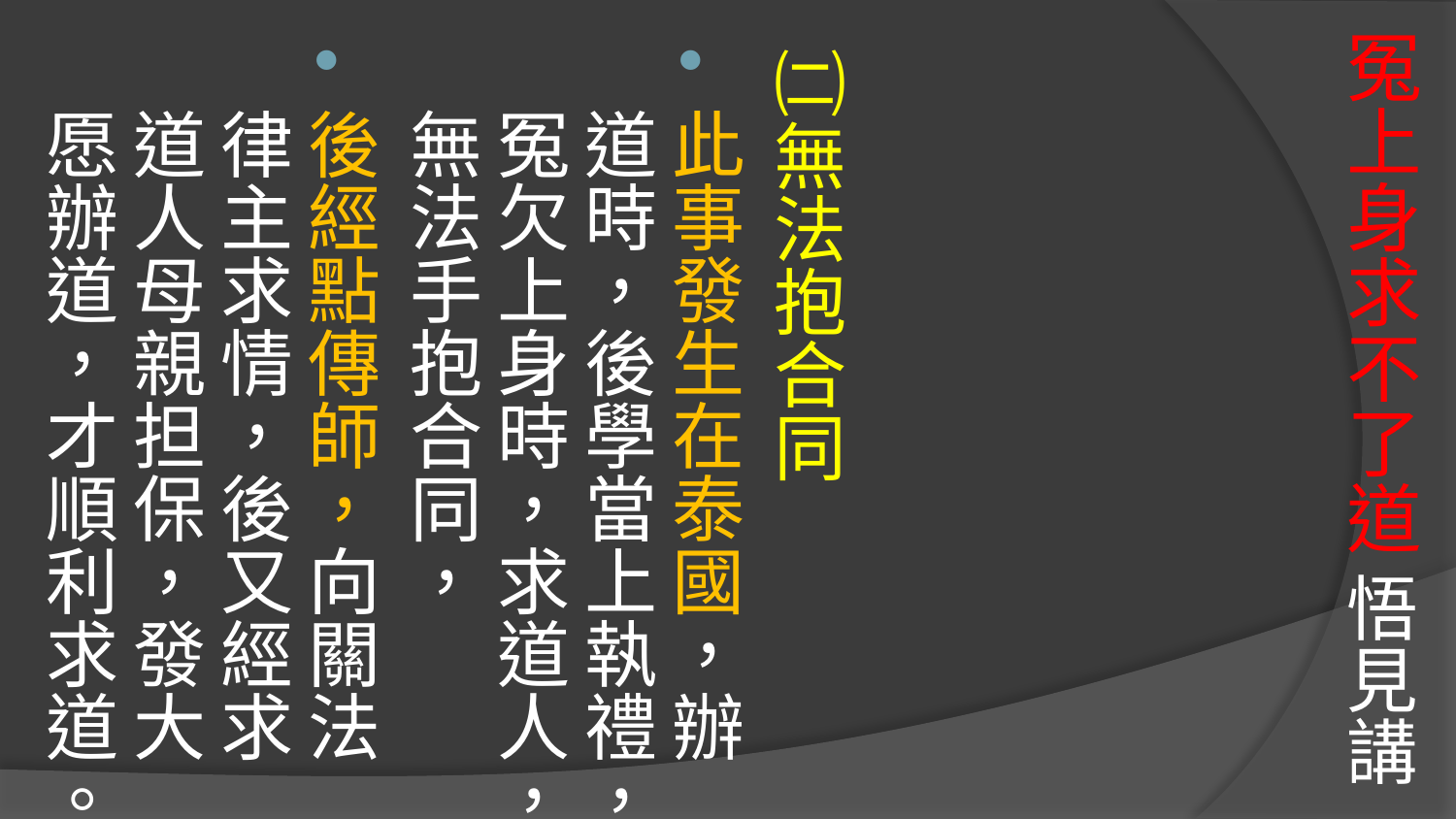

# 冤上身求不了道 悟見講
㈡無法抱合同
此事發生在泰國，辦道時，後學當上執禮，冤欠上身時，求道人，無法手抱合同，
後經點傳師，向關法律主求情，後又經求道人母親担保，發大愿辦道，才順利求道。